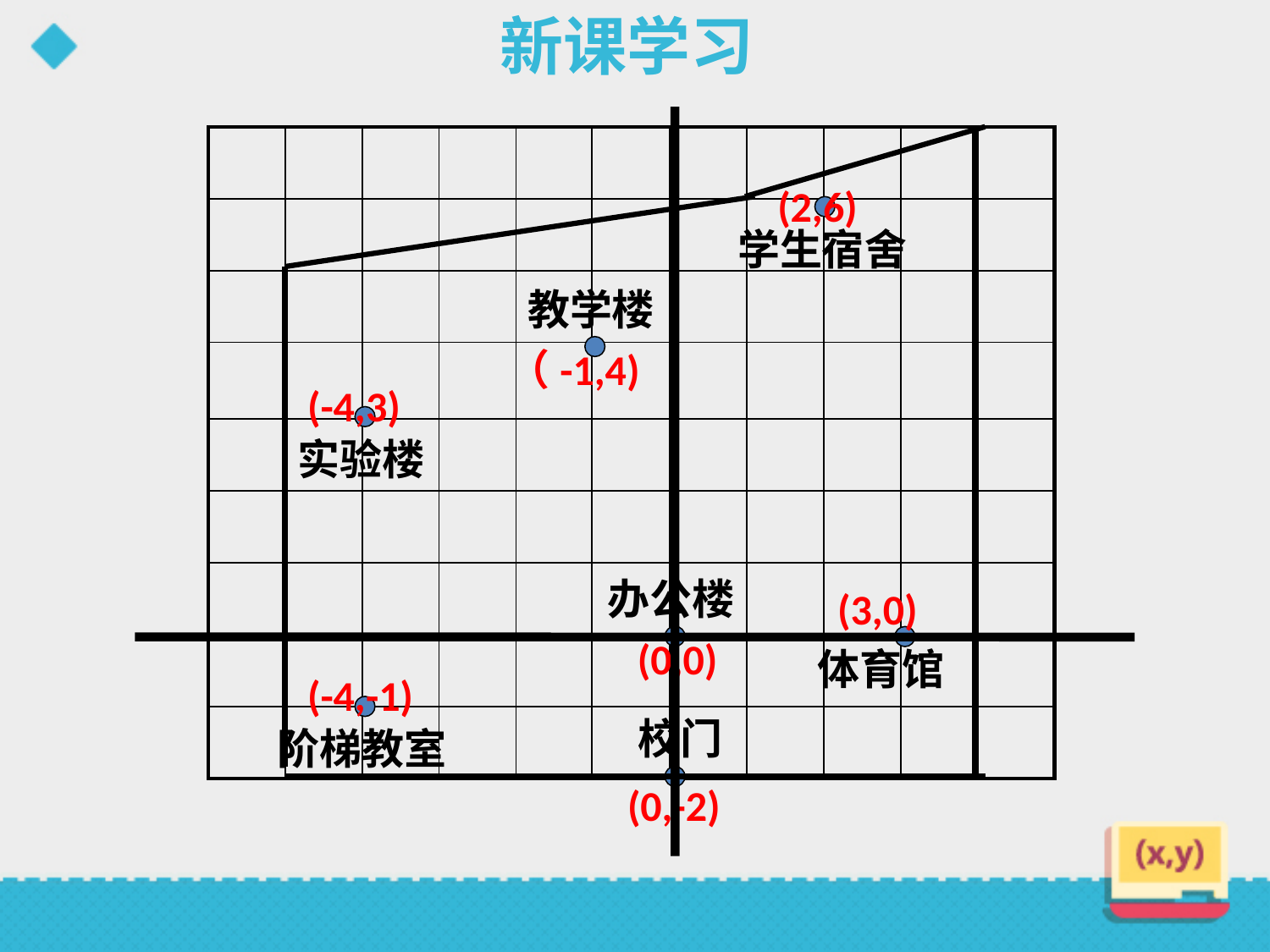

新课学习

|  |  |  |  |  |  |  |  |  |  |  |
| --- | --- | --- | --- | --- | --- | --- | --- | --- | --- | --- |
|  |  |  |  |  |  |  |  |  |  |  |
|  |  |  |  |  |  |  |  |  |  |  |
|  |  |  |  |  |  |  |  |  |  |  |
|  |  |  |  |  |  |  |  |  |  |  |
|  |  |  |  |  |  |  |  |  |  |  |
|  |  |  |  |  |  |  |  |  |  |  |
|  |  |  |  |  |  |  |  |  |  |  |
|  |  |  |  |  |  |  |  |  |  |  |
(2,6)

学生宿舍
教学楼
（-1,4)

(-4,3)

实验楼
办公楼
(3,0)

(0,0)

体育馆
(-4,-1)

校门
阶梯教室

(0,-2)